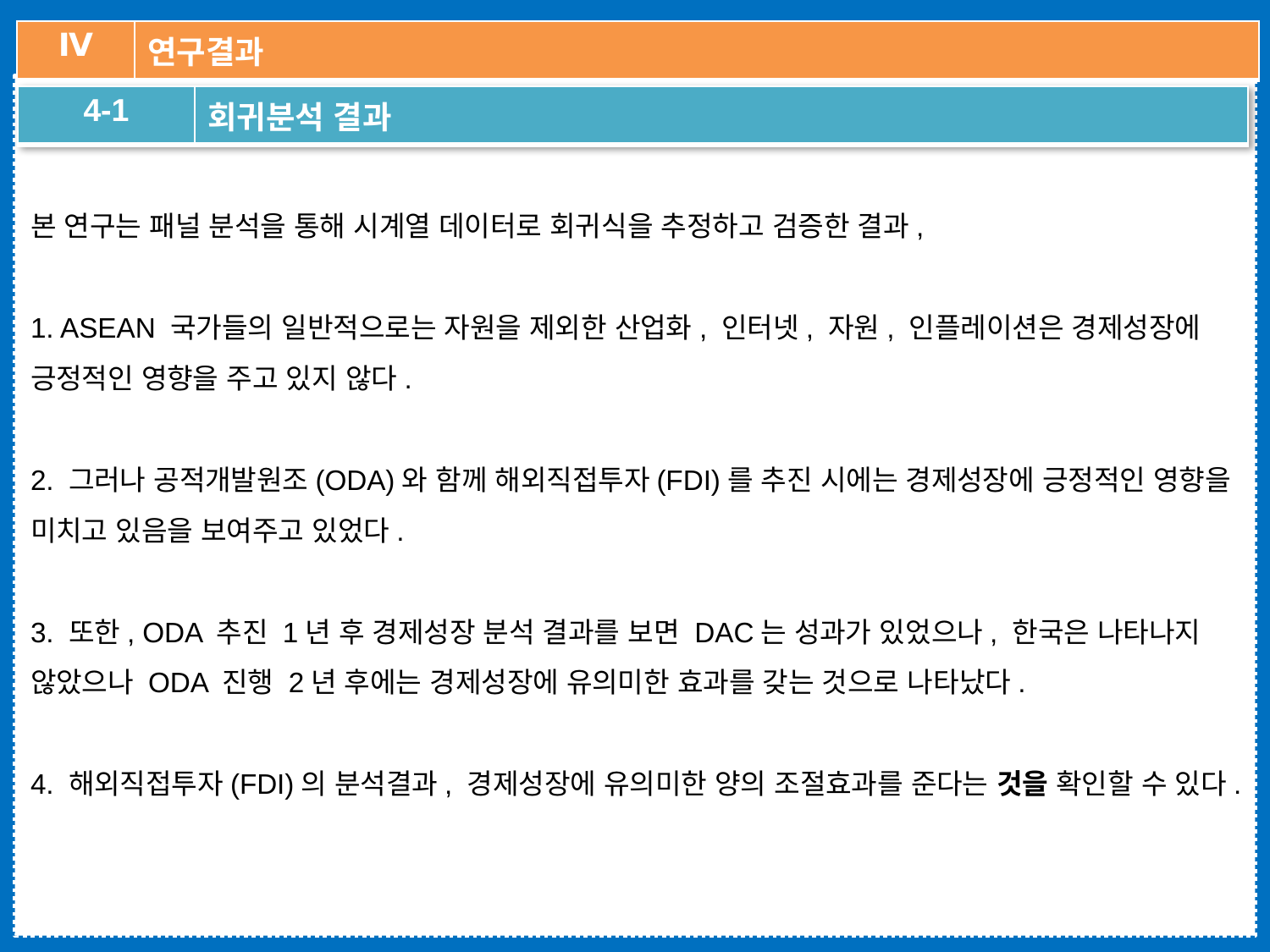

| Ⅳ | 연구결과 |
| --- | --- |

| 4-1 | 회귀분석 결과 |
| --- | --- |
본 연구는 패널 분석을 통해 시계열 데이터로 회귀식을 추정하고 검증한 결과,

1. ASEAN 국가들의 일반적으로는 자원을 제외한 산업화, 인터넷, 자원, 인플레이션은 경제성장에 긍정적인 영향을 주고 있지 않다.

2. 그러나 공적개발원조(ODA)와 함께 해외직접투자(FDI)를 추진 시에는 경제성장에 긍정적인 영향을 미치고 있음을 보여주고 있었다.

3. 또한, ODA 추진 1년 후 경제성장 분석 결과를 보면 DAC는 성과가 있었으나, 한국은 나타나지 않았으나 ODA 진행 2년 후에는 경제성장에 유의미한 효과를 갖는 것으로 나타났다.

4. 해외직접투자(FDI)의 분석결과, 경제성장에 유의미한 양의 조절효과를 준다는 것을 확인할 수 있다.